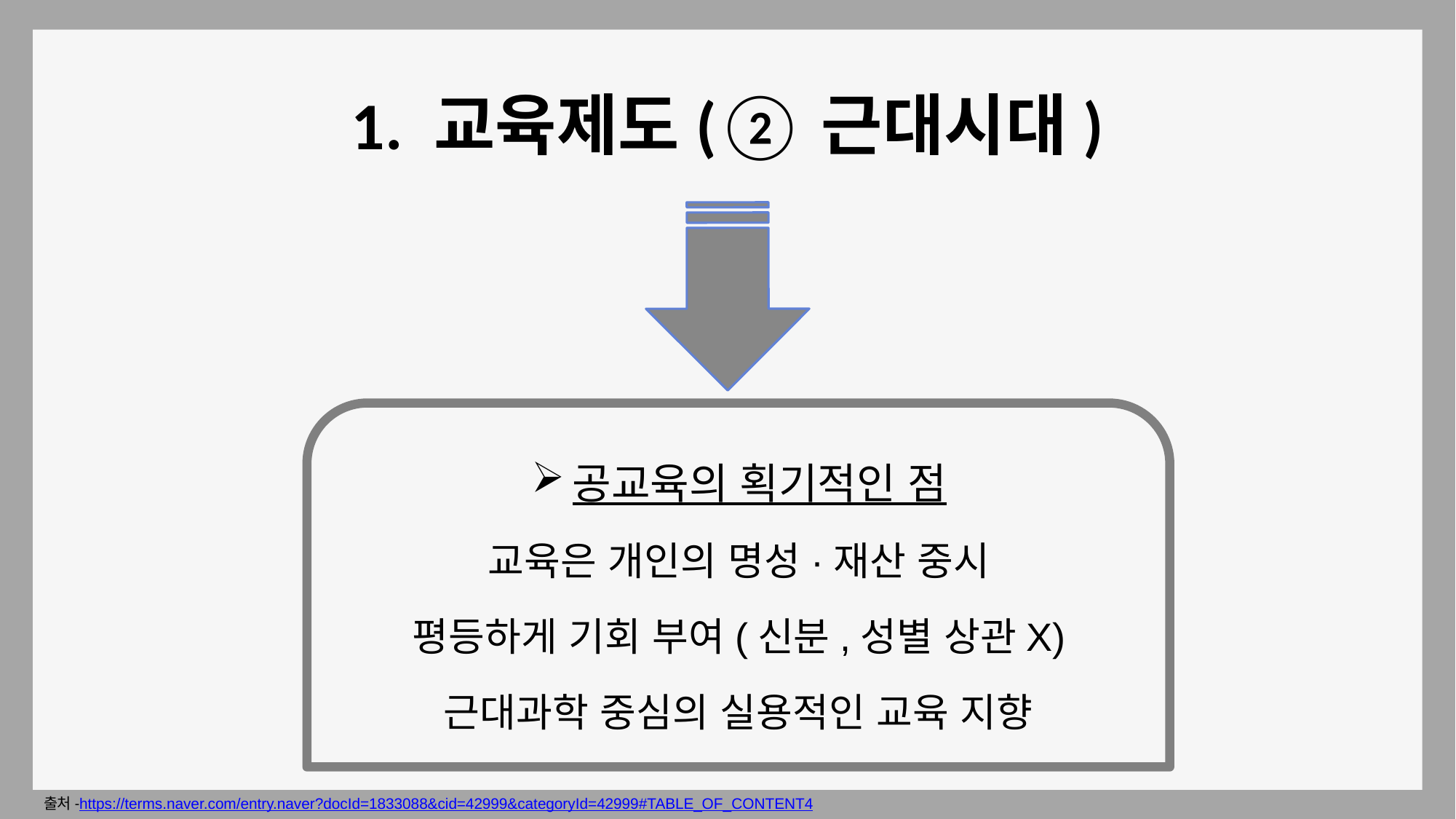

# 1. 교육제도(②근대시대)

공교육의 획기적인 점
교육은 개인의 명성·재산 중시
평등하게 기회 부여(신분,성별 상관X)
근대과학 중심의 실용적인 교육 지향
출처-https://terms.naver.com/entry.naver?docId=1833088&cid=42999&categoryId=42999#TABLE_OF_CONTENT4